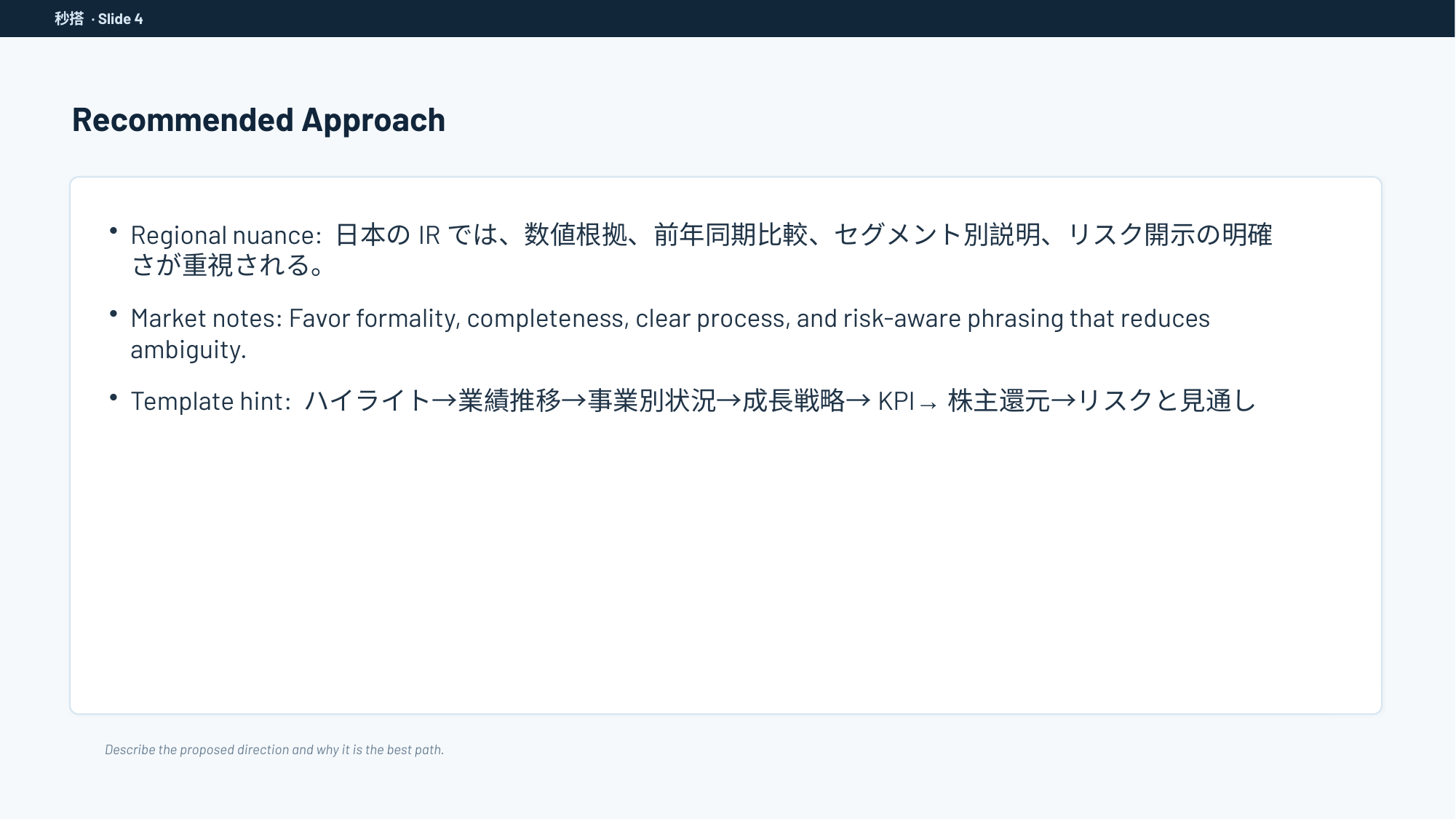

秒搭 · Slide 4
Recommended Approach

Regional nuance: 日本のIRでは、数値根拠、前年同期比較、セグメント別説明、リスク開示の明確さが重視される。
Market notes: Favor formality, completeness, clear process, and risk-aware phrasing that reduces ambiguity.
Template hint: ハイライト→業績推移→事業別状況→成長戦略→KPI→株主還元→リスクと見通し
Describe the proposed direction and why it is the best path.